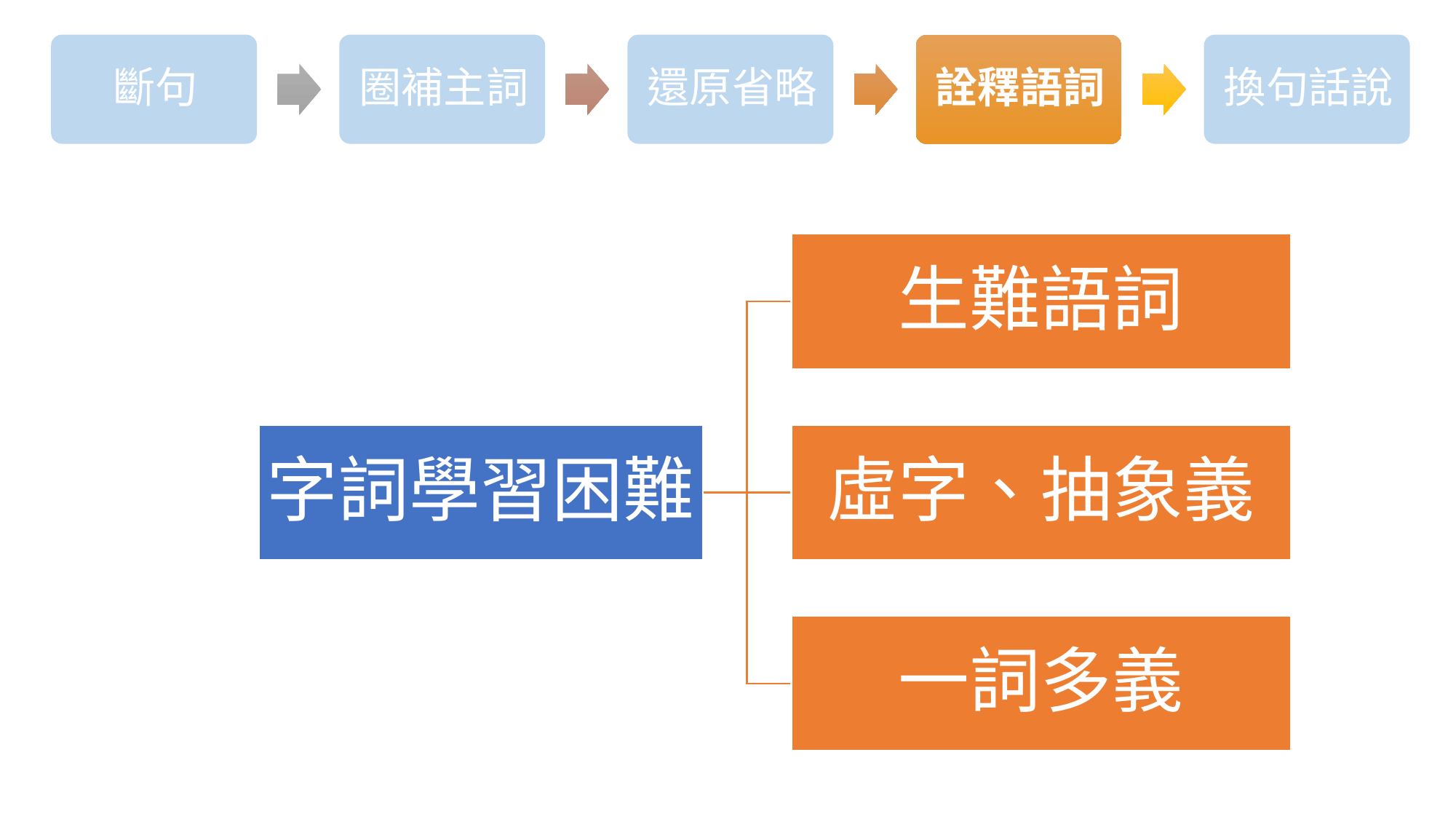

斷句

圈補主詞

還原省略

詮釋語詞

換句話說
字詞學習困難
生難語詞
虛字、抽象義
一詞多義